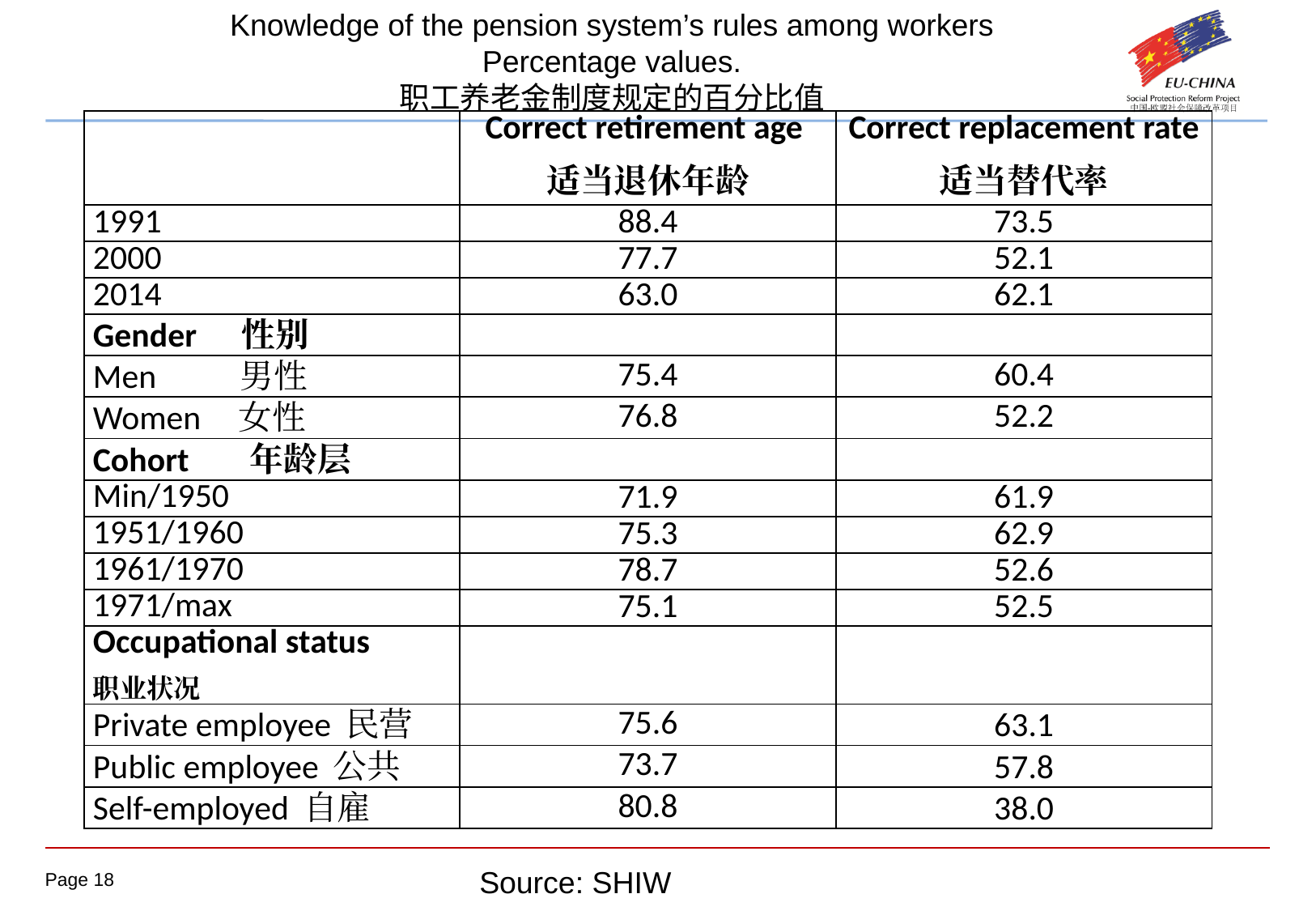

Knowledge of the pension system’s rules among workers
Percentage values.
职工养老金制度规定的百分比值
|  | Correct retirement age 适当退休年龄 | Correct replacement rate 适当替代率 |
| --- | --- | --- |
| 1991 | 88.4 | 73.5 |
| 2000 | 77.7 | 52.1 |
| 2014 | 63.0 | 62.1 |
| Gender 性别 |  |  |
| Men 男性 | 75.4 | 60.4 |
| Women 女性 | 76.8 | 52.2 |
| Cohort 年龄层 |  |  |
| Min/1950 | 71.9 | 61.9 |
| 1951/1960 | 75.3 | 62.9 |
| 1961/1970 | 78.7 | 52.6 |
| 1971/max | 75.1 | 52.5 |
| Occupational status 职业状况 |  |  |
| Private employee 民营 | 75.6 | 63.1 |
| Public employee 公共 | 73.7 | 57.8 |
| Self-employed 自雇 | 80.8 | 38.0 |
Source: SHIW